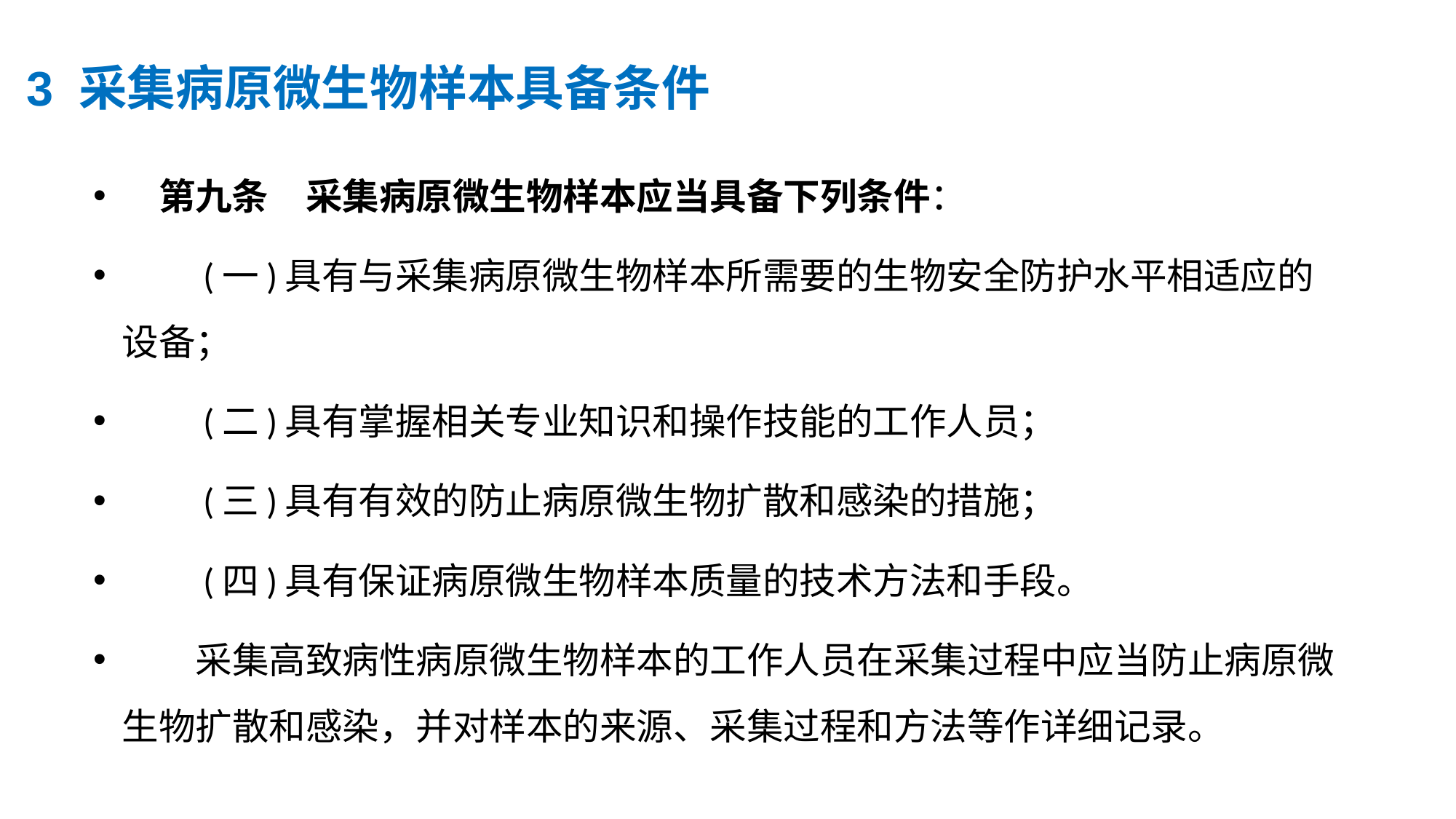

# 3 采集病原微生物样本具备条件
　第九条　采集病原微生物样本应当具备下列条件：
　　(一)具有与采集病原微生物样本所需要的生物安全防护水平相适应的设备；
　　(二)具有掌握相关专业知识和操作技能的工作人员；
　　(三)具有有效的防止病原微生物扩散和感染的措施；
　　(四)具有保证病原微生物样本质量的技术方法和手段。
　　采集高致病性病原微生物样本的工作人员在采集过程中应当防止病原微生物扩散和感染，并对样本的来源、采集过程和方法等作详细记录。

67